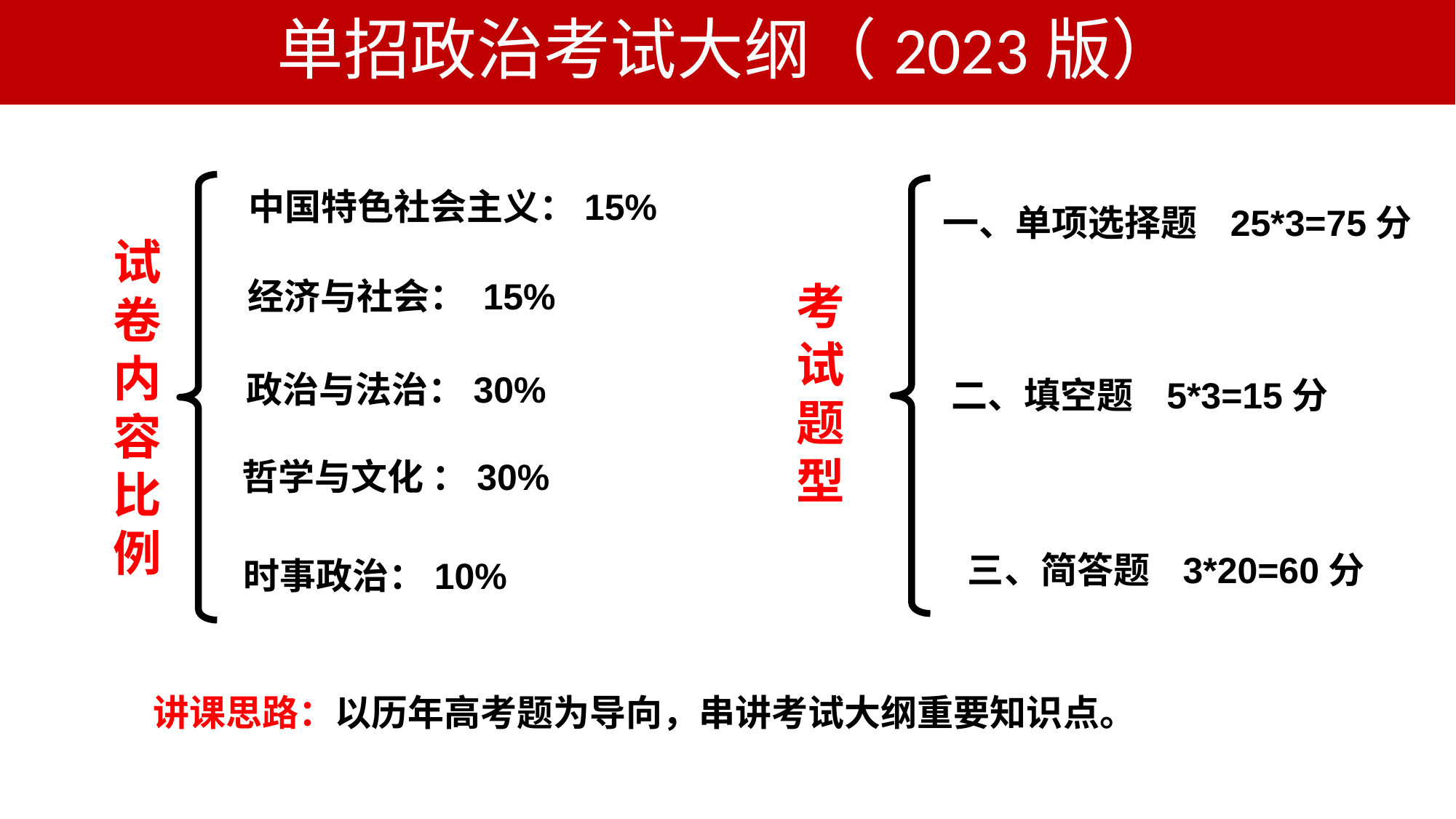

单招政治考试大纲（2023版）

中国特色社会主义：15%

经济与社会： 15%
试卷内容比例

政治与法治：30%

哲学与文化 ：30%

时事政治：10%

一、单项选择题   25*3=75分

考试题型

二、填空题   5*3=15分

三、简答题   3*20=60分
讲课思路：以历年高考题为导向，串讲考试大纲重要知识点。